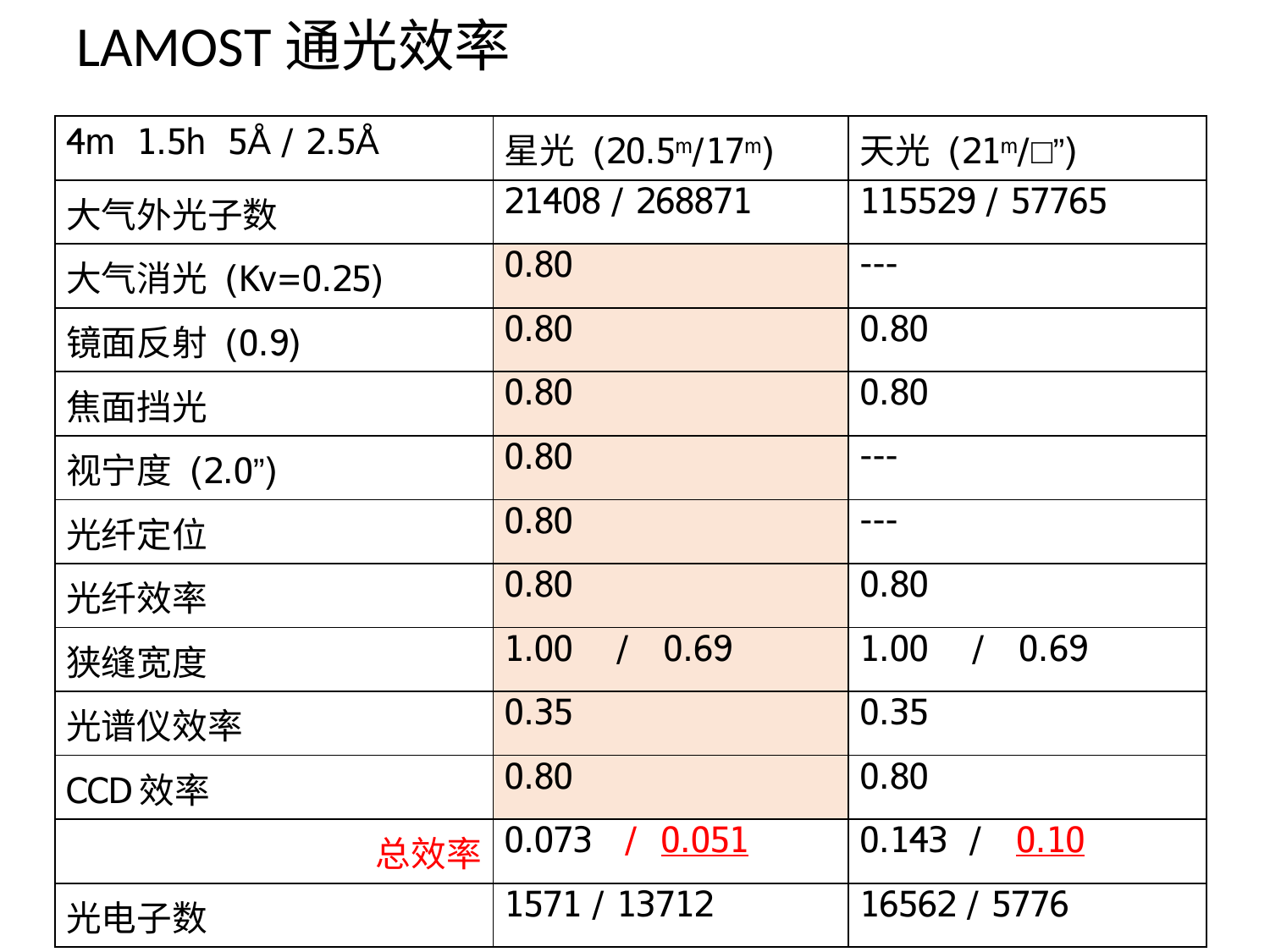

# LAMOST通光效率
| 4m 1.5h 5Å / 2.5Å | 星光 (20.5m/17m) | 天光 (21m/□”) |
| --- | --- | --- |
| 大气外光子数 | 21408 / 268871 | 115529 / 57765 |
| 大气消光 (Kv=0.25) | 0.80 | --- |
| 镜面反射 (0.9) | 0.80 | 0.80 |
| 焦面挡光 | 0.80 | 0.80 |
| 视宁度 (2.0”) | 0.80 | --- |
| 光纤定位 | 0.80 | --- |
| 光纤效率 | 0.80 | 0.80 |
| 狭缝宽度 | 1.00 / 0.69 | 1.00 / 0.69 |
| 光谱仪效率 | 0.35 | 0.35 |
| CCD效率 | 0.80 | 0.80 |
| 总效率 | 0.073 / 0.051 | 0.143 / 0.10 |
| 光电子数 | 1571 / 13712 | 16562 / 5776 |